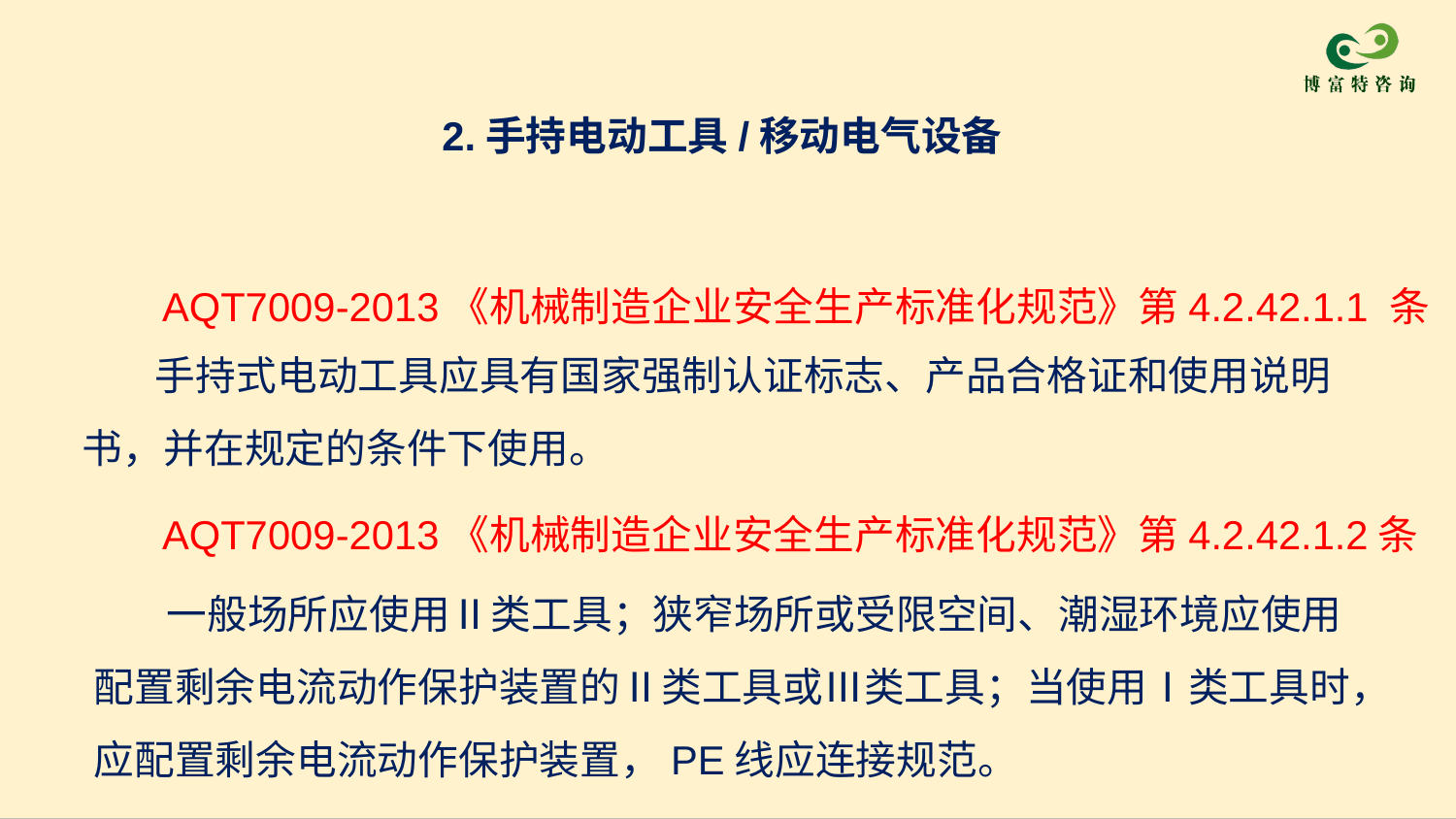

2.手持电动工具/移动电气设备
AQT7009-2013《机械制造企业安全生产标准化规范》第4.2.42.1.1 条
手持式电动工具应具有国家强制认证标志、产品合格证和使用说明书，并在规定的条件下使用。
AQT7009-2013《机械制造企业安全生产标准化规范》第4.2.42.1.2条
一般场所应使用Ⅱ类工具；狭窄场所或受限空间、潮湿环境应使用配置剩余电流动作保护装置的Ⅱ类工具或Ⅲ类工具；当使用Ⅰ类工具时，应配置剩余电流动作保护装置，PE线应连接规范。